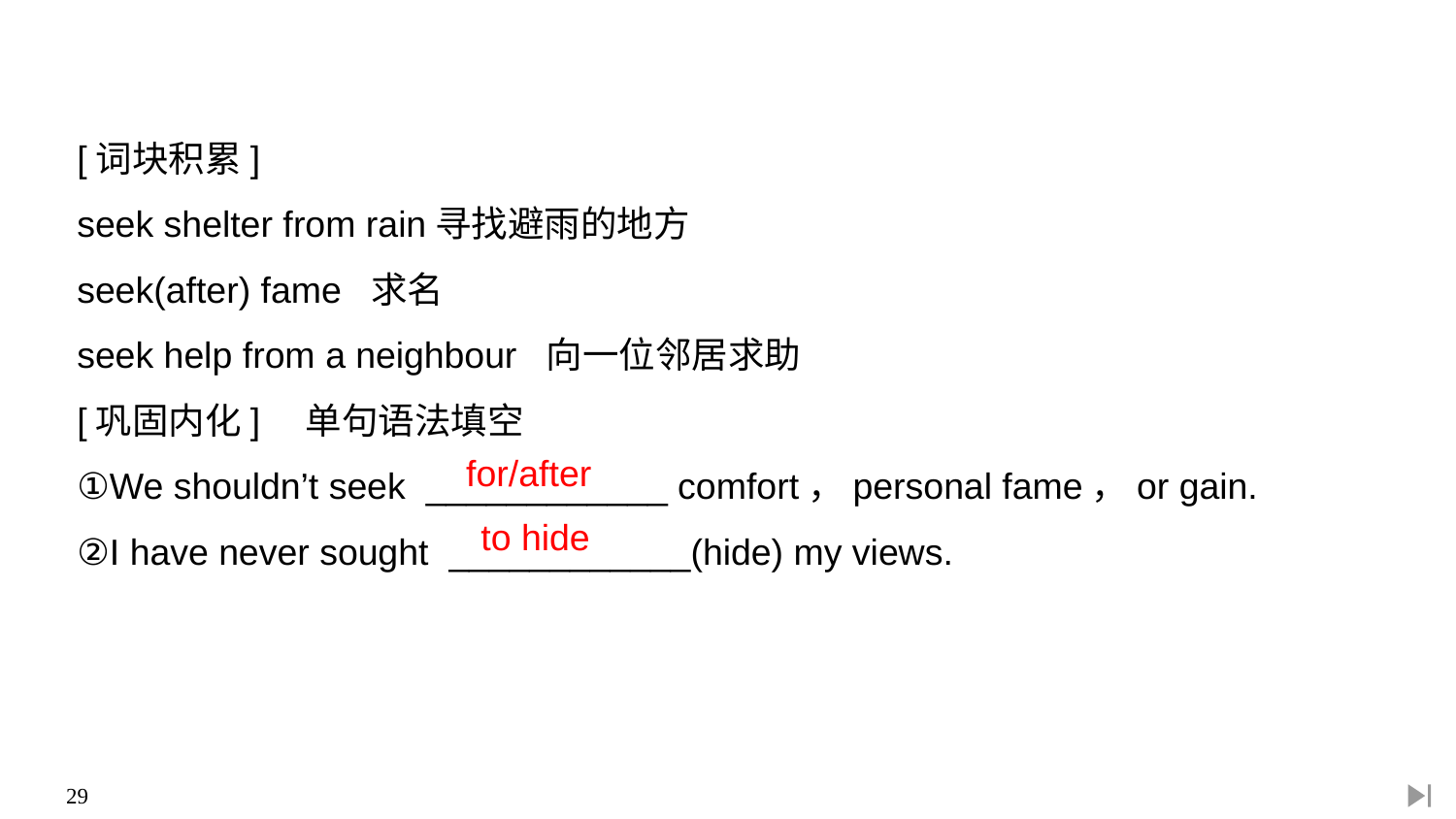

[词块积累]
seek shelter from rain寻找避雨的地方
seek(after) fame  求名
seek help from a neighbour  向一位邻居求助
[巩固内化]　单句语法填空
①We shouldn’t seek  ____________ comfort，personal fame，or gain.
②I have never sought  ____________(hide) my views.
for/after
to hide